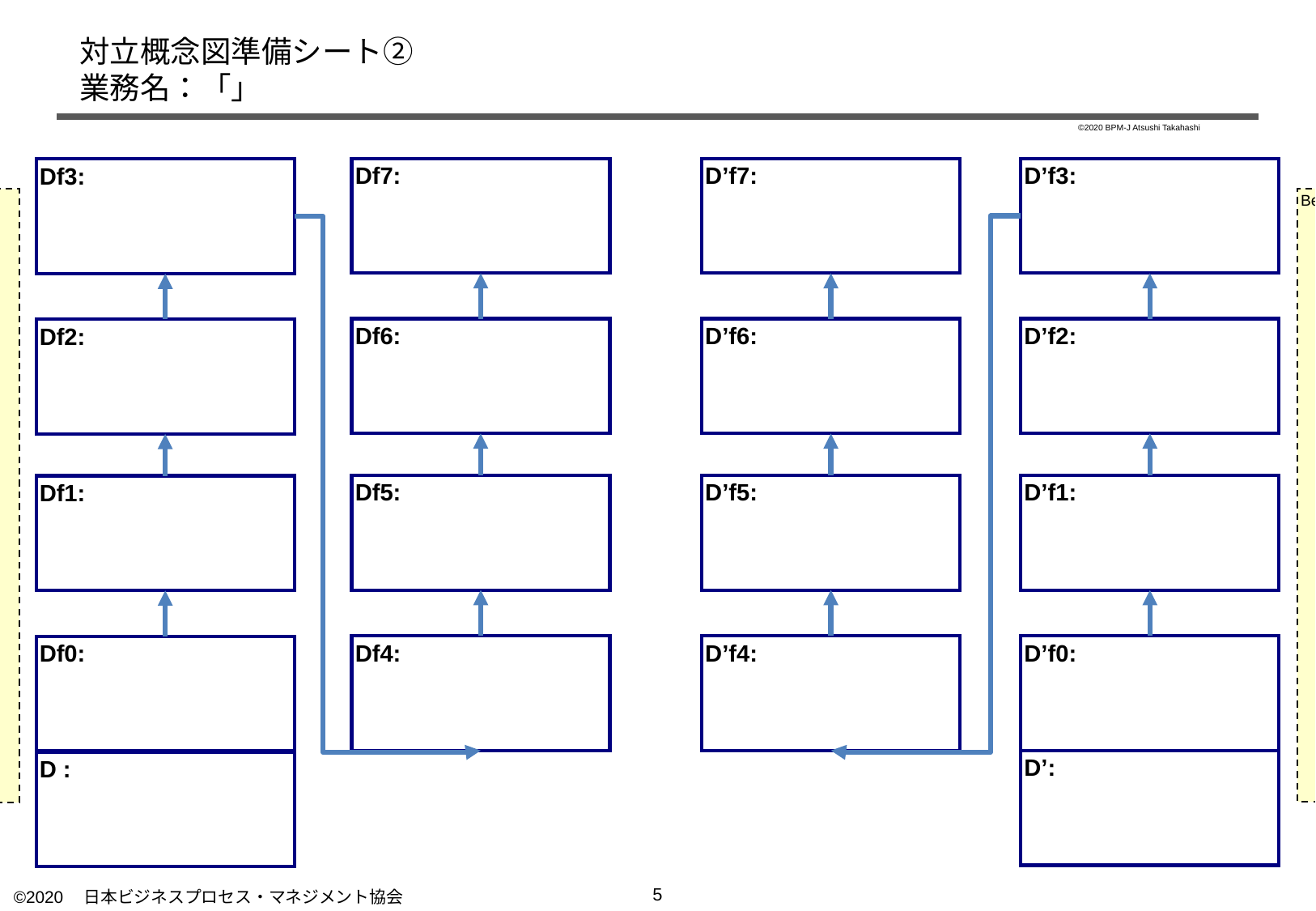

# 対立概念図準備シート② 業務名：「」
©2020 BPM-J Atsushi Takahashi
Df7:

D’f7:

D’f3:

Df3:

Because...

Because...

Df6:

D’f6:

D’f2:

Df2:

Df5:

D’f5:

D’f1:

Df1:

Df4:

D’f4:

D’f0:

Df0:

D’:

D :

5
©2020　日本ビジネスプロセス・マネジメント協会